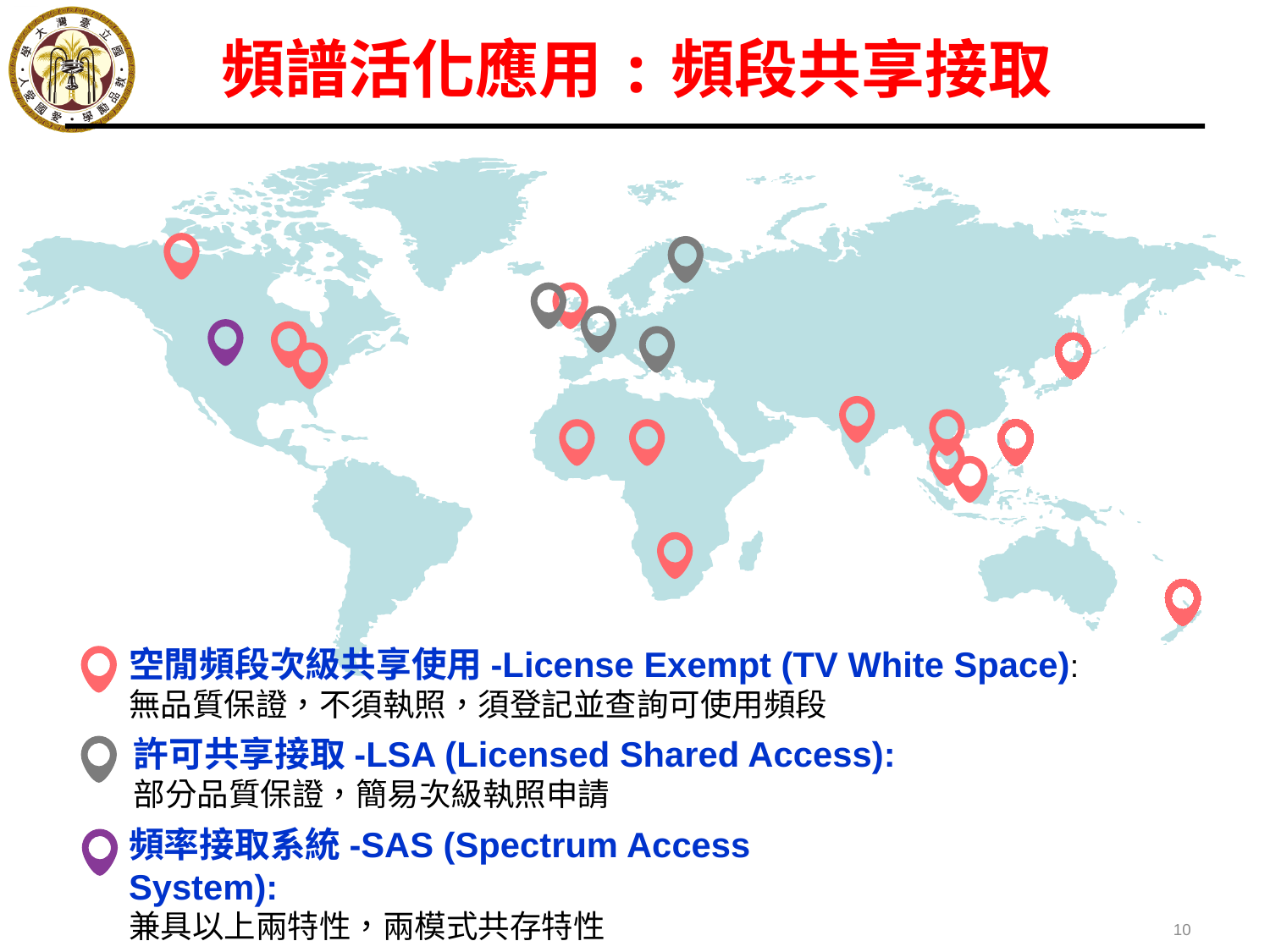

頻譜活化應用:頻段共享接取

空閒頻段次級共享使用-License Exempt (TV White Space):
無品質保證，不須執照，須登記並查詢可使用頻段

許可共享接取-LSA (Licensed Shared Access):
部分品質保證，簡易次級執照申請

頻率接取系統-SAS (Spectrum Access System):
兼具以上兩特性，兩模式共存特性

10